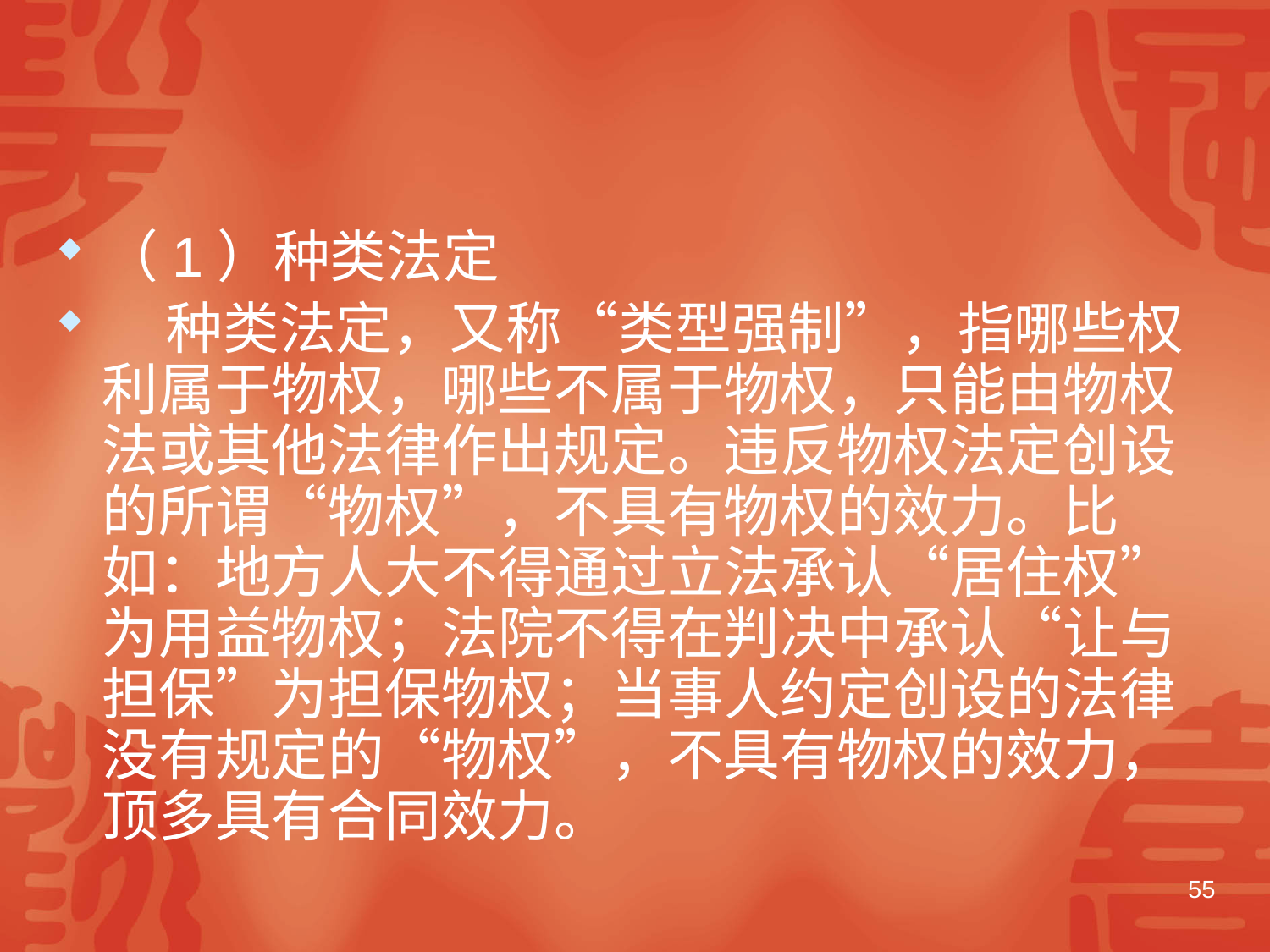

#
（1）种类法定
    种类法定，又称“类型强制”，指哪些权利属于物权，哪些不属于物权，只能由物权法或其他法律作出规定。违反物权法定创设的所谓“物权”，不具有物权的效力。比如：地方人大不得通过立法承认“居住权”为用益物权；法院不得在判决中承认“让与担保”为担保物权；当事人约定创设的法律没有规定的“物权”，不具有物权的效力，顶多具有合同效力。
55